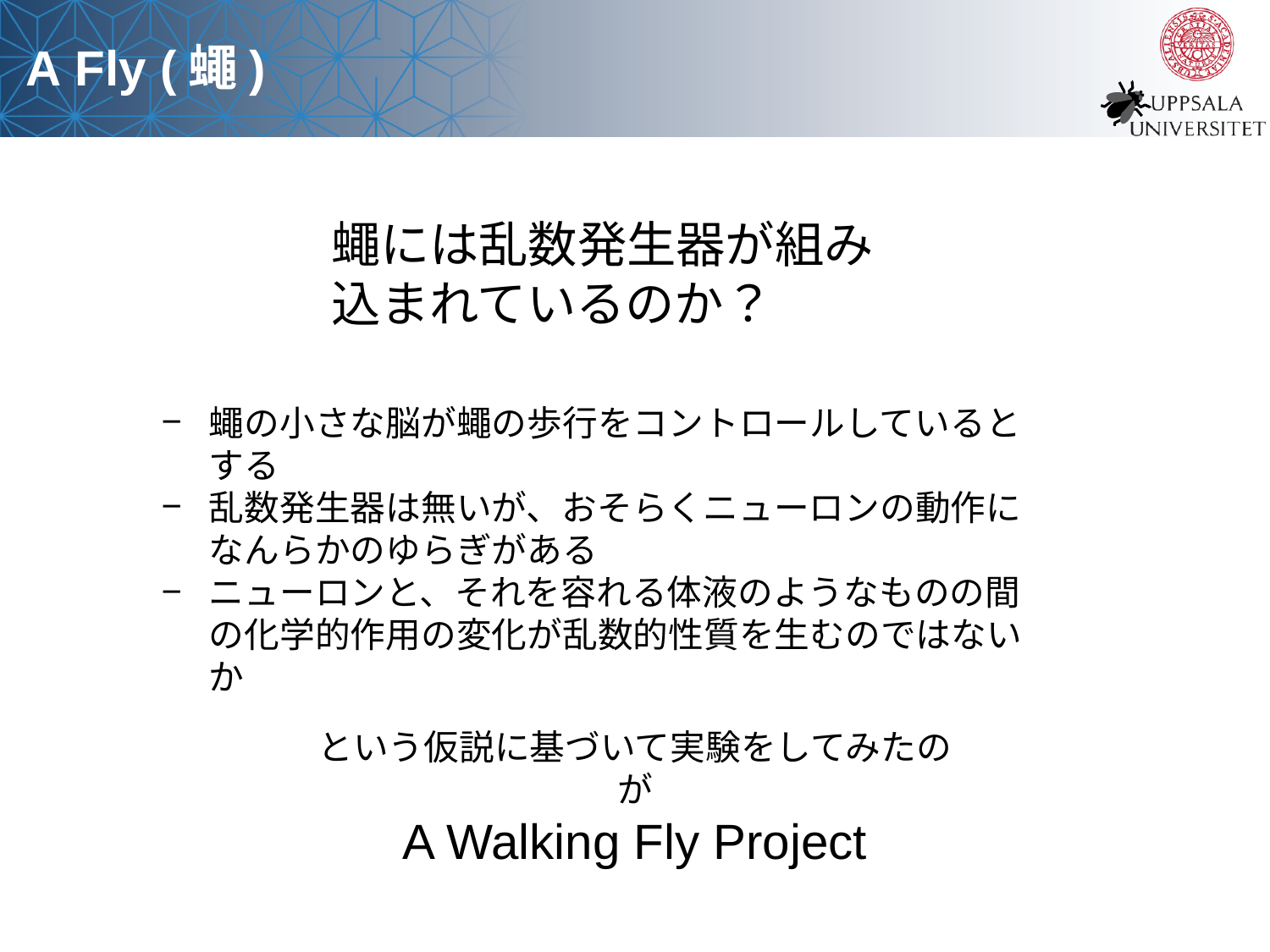

A Fly (蠅)

蠅には乱数発生器が組み込まれているのか？
蠅の小さな脳が蠅の歩行をコントロールしているとする
乱数発生器は無いが、おそらくニューロンの動作になんらかのゆらぎがある
ニューロンと、それを容れる体液のようなものの間の化学的作用の変化が乱数的性質を生むのではないか

という仮説に基づいて実験をしてみたのが
A Walking Fly Project